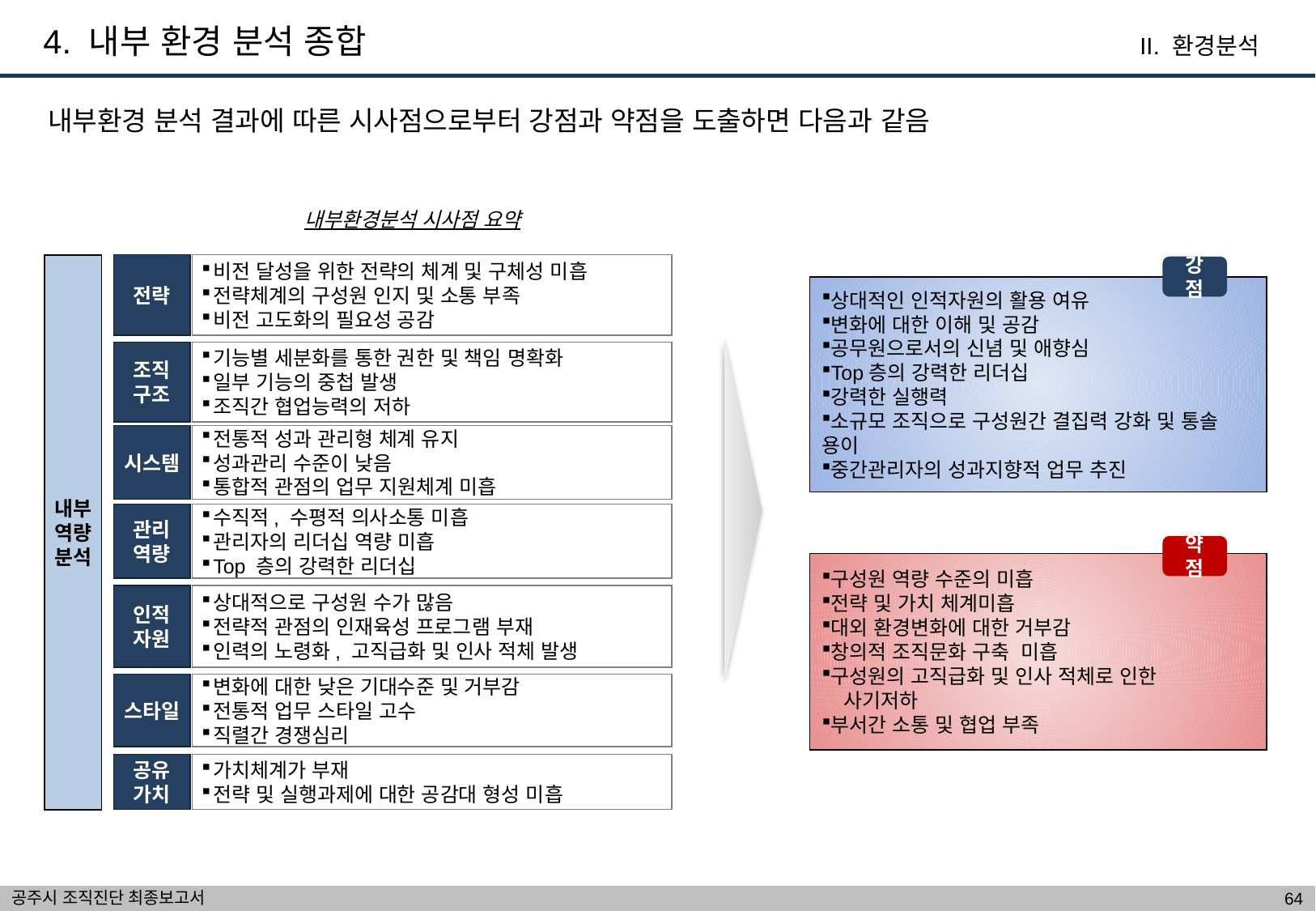

4. 내부 환경 분석 종합
II. 환경분석
내부환경 분석 결과에 따른 시사점으로부터 강점과 약점을 도출하면 다음과 같음
내부환경분석 시사점 요약
전략
비전 달성을 위한 전략의 체계 및 구체성 미흡
전략체계의 구성원 인지 및 소통 부족
비전 고도화의 필요성 공감
내부역량분석
강점
상대적인 인적자원의 활용 여유
변화에 대한 이해 및 공감
공무원으로서의 신념 및 애향심
Top층의 강력한 리더십
강력한 실행력
소규모 조직으로 구성원간 결집력 강화 및 통솔 용이
중간관리자의 성과지향적 업무 추진
조직 구조
기능별 세분화를 통한 권한 및 책임 명확화
일부 기능의 중첩 발생
조직간 협업능력의 저하
시스템
전통적 성과 관리형 체계 유지
성과관리 수준이 낮음
통합적 관점의 업무 지원체계 미흡

관리 역량
수직적, 수평적 의사소통 미흡
관리자의 리더십 역량 미흡
Top 층의 강력한 리더십
약점
구성원 역량 수준의 미흡
전략 및 가치 체계미흡
대외 환경변화에 대한 거부감
창의적 조직문화 구축  미흡
구성원의 고직급화 및 인사 적체로 인한
   사기저하
부서간 소통 및 협업 부족
인적 자원
상대적으로 구성원 수가 많음
전략적 관점의 인재육성 프로그램 부재
인력의 노령화, 고직급화 및 인사 적체 발생
스타일
변화에 대한 낮은 기대수준 및 거부감
전통적 업무 스타일 고수
직렬간 경쟁심리
공유 가치
가치체계가 부재
전략 및 실행과제에 대한 공감대 형성 미흡